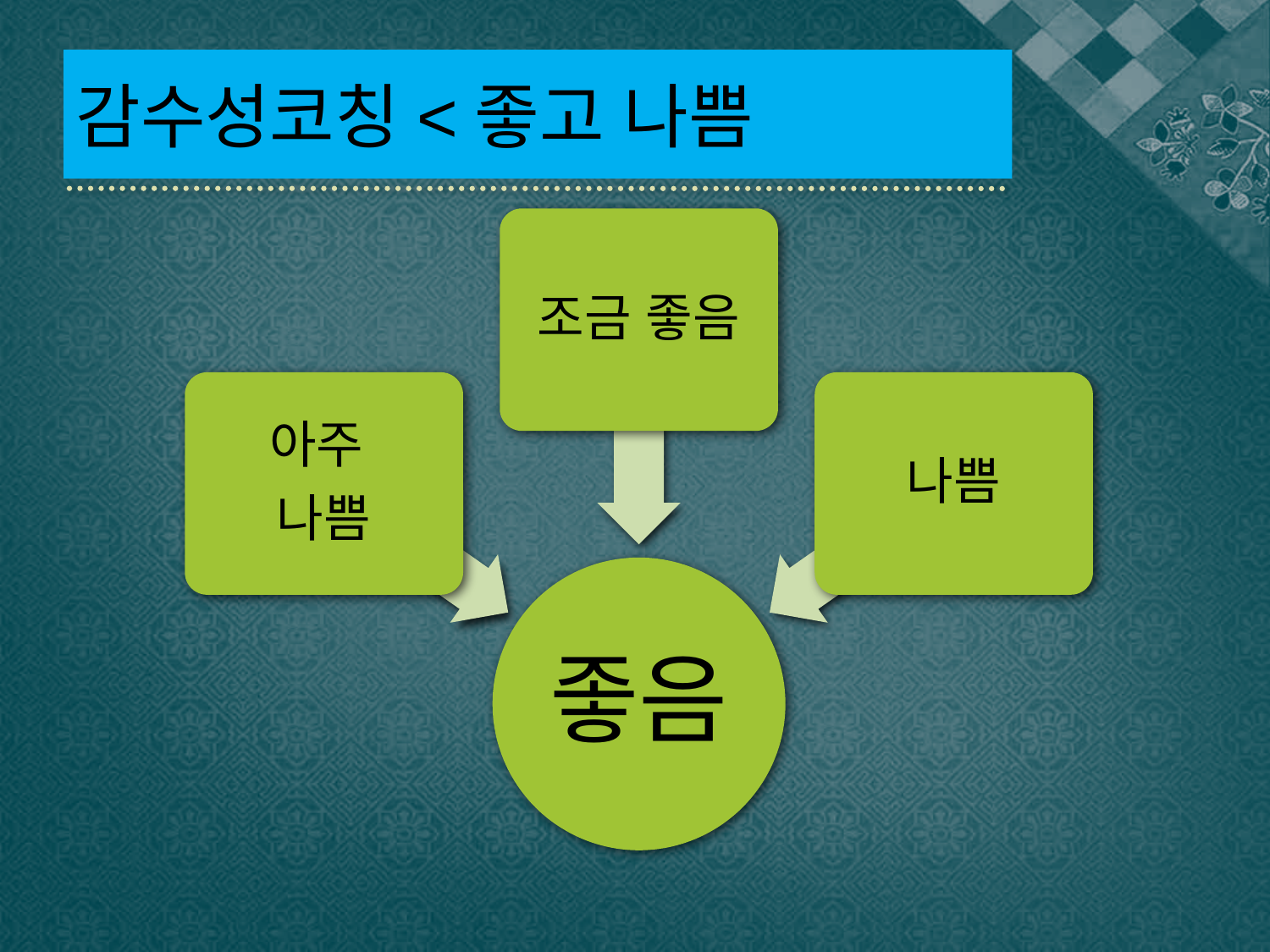

# 감수성코칭<좋고 나쁨
좋음
아주
나쁨
조금 좋음
나쁨